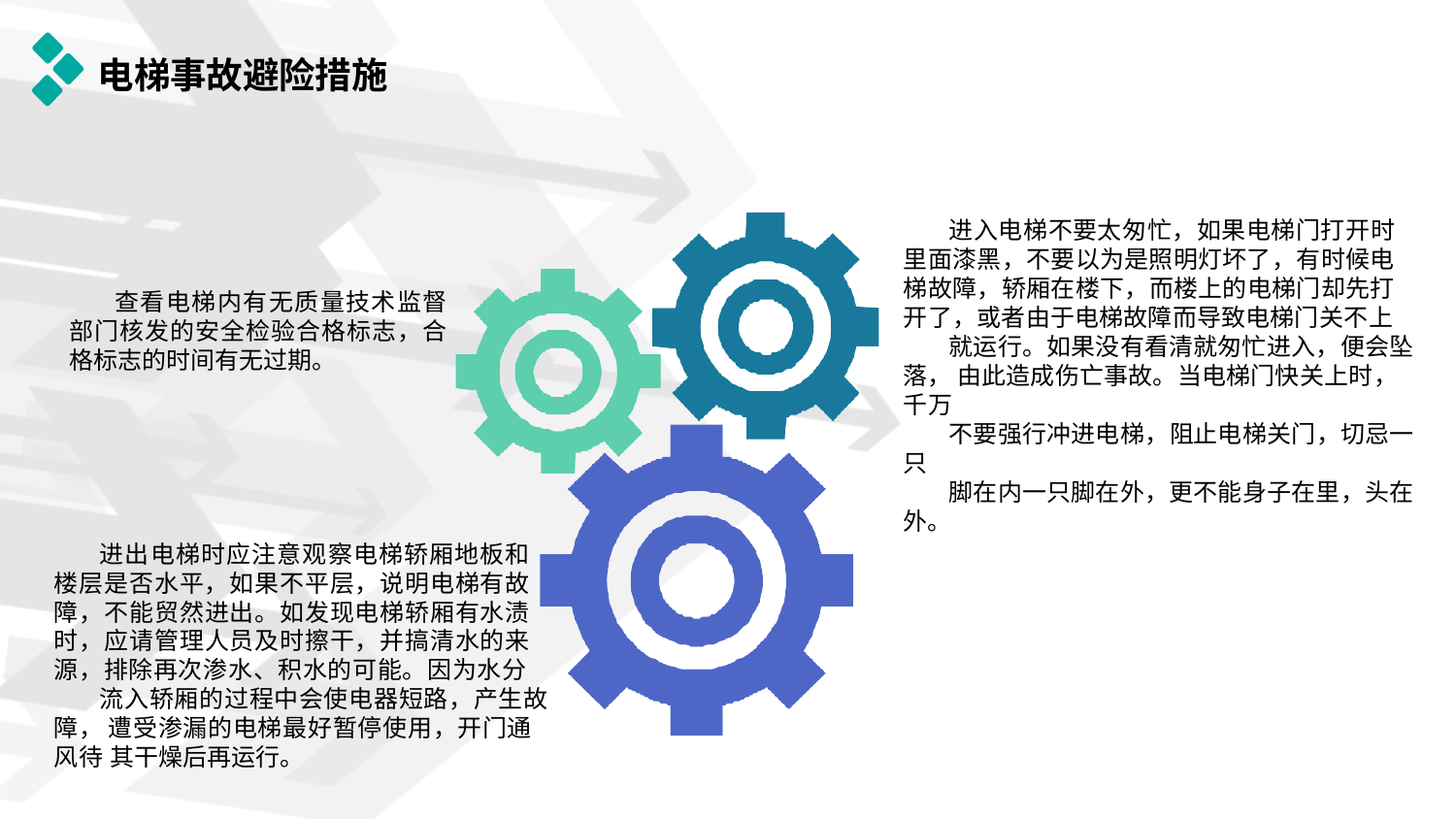

# 电梯事故避险措施

进入电梯不要太匆忙，如果电梯门打开时 里面漆黑，不要以为是照明灯坏了，有时候电 梯故障，轿厢在楼下，而楼上的电梯门却先打 开了，或者由于电梯故障而导致电梯门关不上
就运行。如果没有看清就匆忙进入，便会坠落， 由此造成伤亡事故。当电梯门快关上时，千万
不要强行冲进电梯，阻止电梯关门，切忌一只
脚在内一只脚在外，更不能身子在里，头在外。
查看电梯内有无质量技术监督 部门核发的安全检验合格标志，合 格标志的时间有无过期。
进出电梯时应注意观察电梯轿厢地板和 楼层是否水平，如果不平层，说明电梯有故 障，不能贸然进出。如发现电梯轿厢有水渍 时，应请管理人员及时擦干，并搞清水的来 源，排除再次渗水、积水的可能。因为水分
流入轿厢的过程中会使电器短路，产生故障， 遭受渗漏的电梯最好暂停使用，开门通风待 其干燥后再运行。